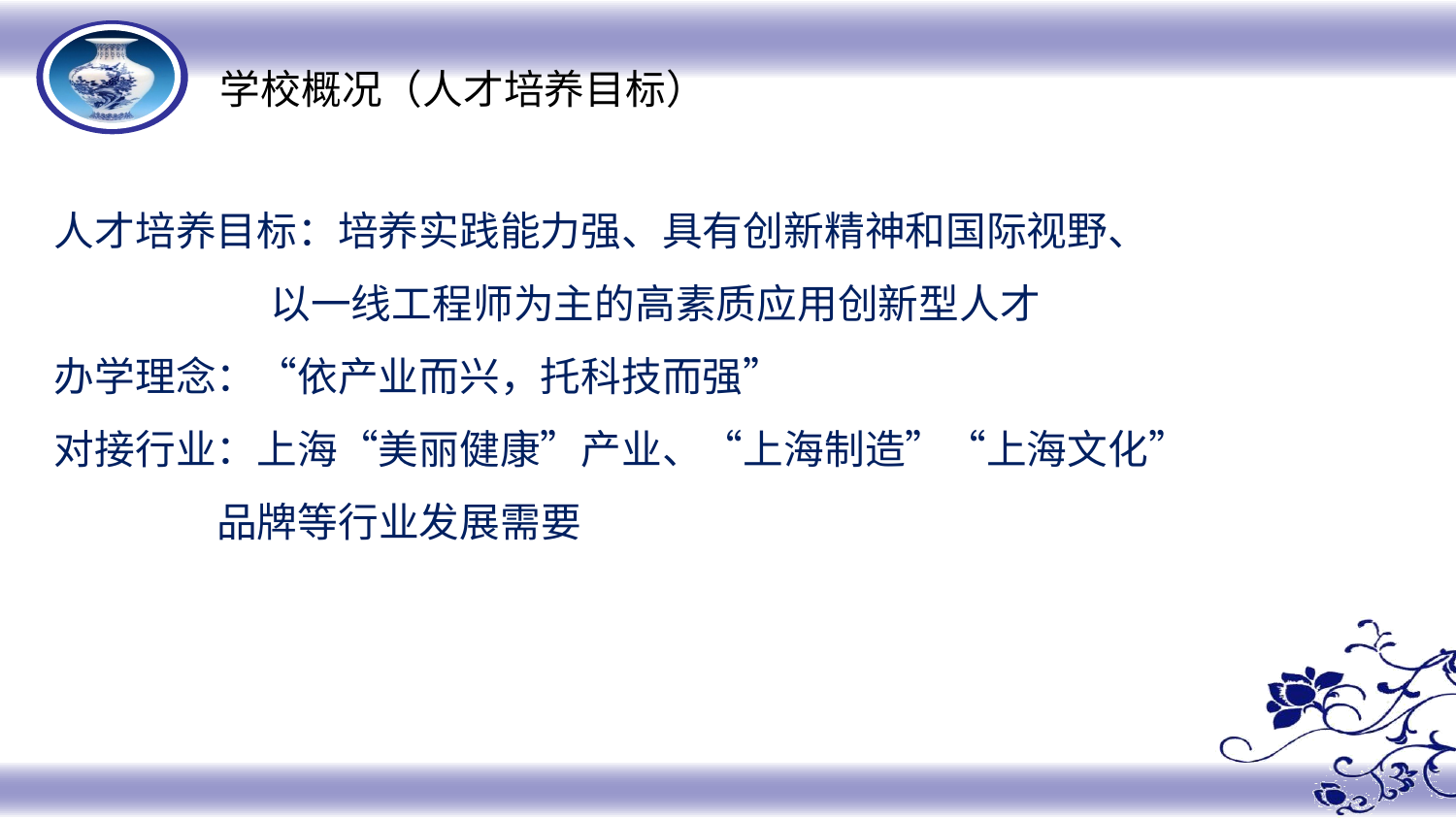

学校概况（人才培养目标）
人才培养目标：培养实践能力强、具有创新精神和国际视野、
                       以一线工程师为主的高素质应用创新型人才
办学理念：“依产业而兴，托科技而强”
对接行业：上海“美丽健康”产业、“上海制造”“上海文化”
                 品牌等行业发展需要